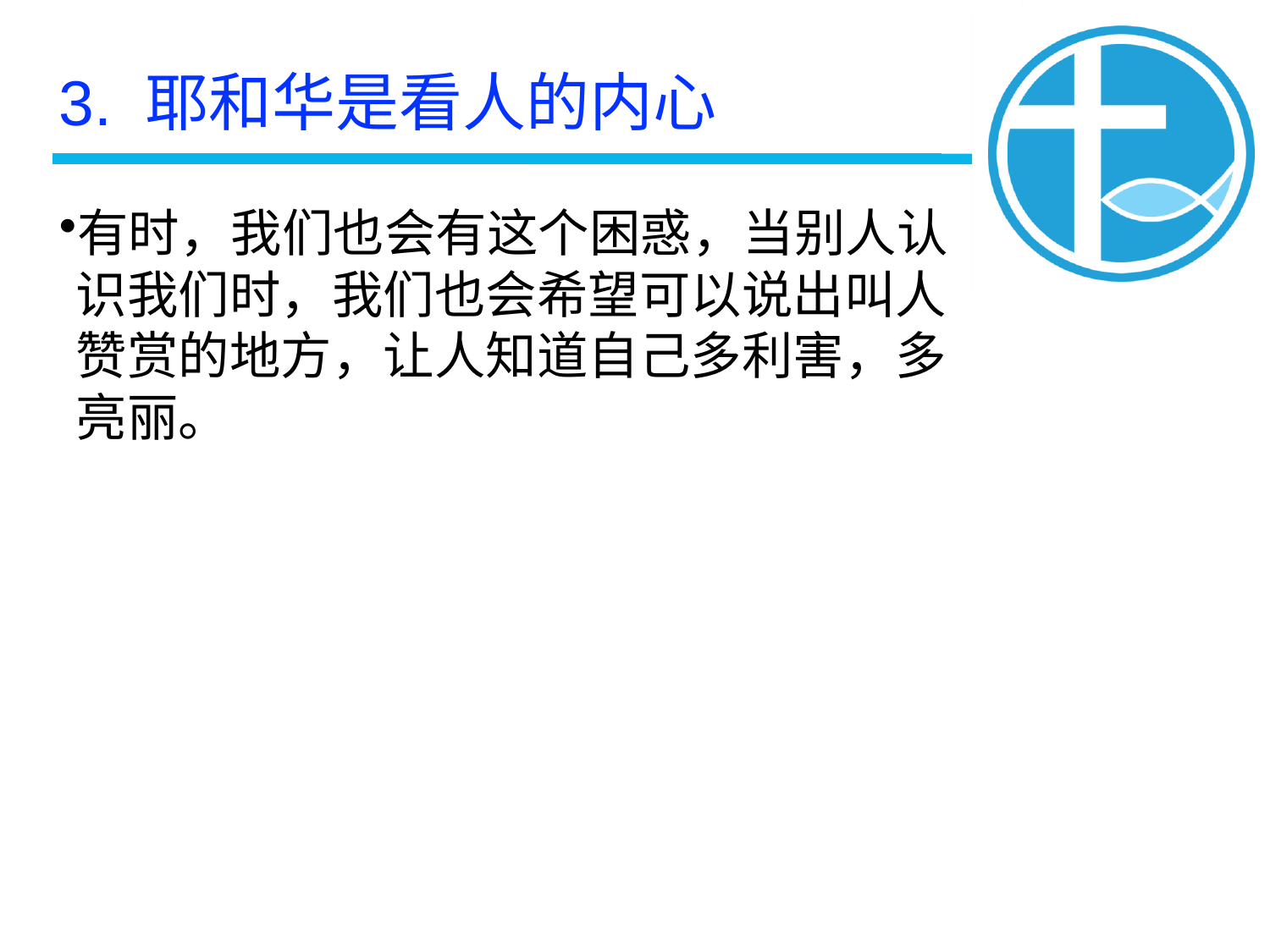

3. 耶和华是看人的内心
有时，我们也会有这个困惑，当别人认识我们时，我们也会希望可以说出叫人赞赏的地方，让人知道自己多利害，多亮丽。